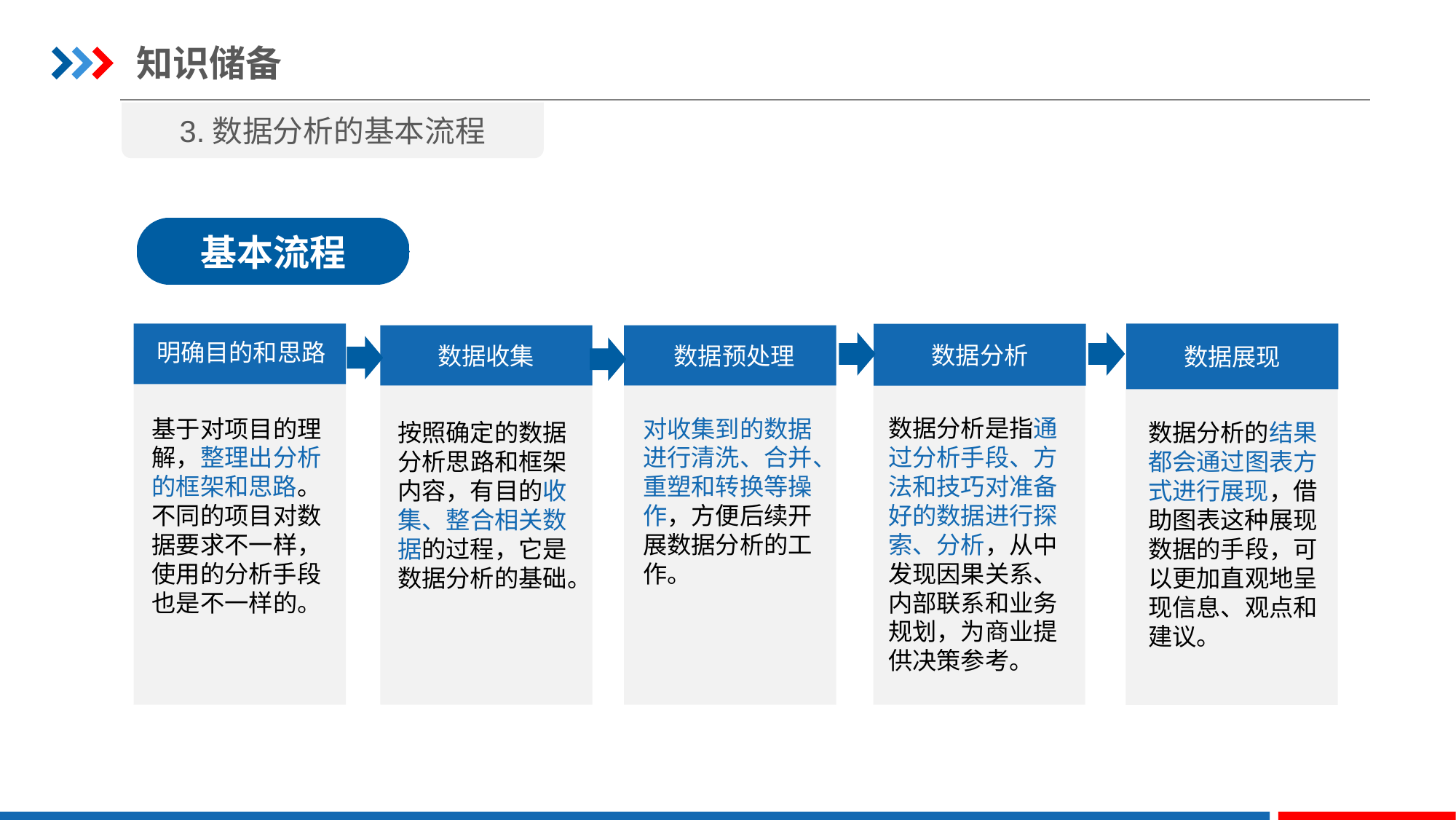

知识储备

3.数据分析的基本流程
基本流程

数据展现

数据分析

数据收集

明确目的和思路

数据预处理

数据分析是指通过分析手段、方法和技巧对准备好的数据进行探索、分析，从中发现因果关系、内部联系和业务规划，为商业提供决策参考。
基于对项目的理解，整理出分析的框架和思路。
不同的项目对数据要求不一样，使用的分析手段也是不一样的。
对收集到的数据进行清洗、合并、重塑和转换等操作，方便后续开展数据分析的工作。
按照确定的数据分析思路和框架内容，有目的收集、整合相关数据的过程，它是数据分析的基础。
数据分析的结果都会通过图表方式进行展现，借助图表这种展现数据的手段，可以更加直观地呈现信息、观点和建议。